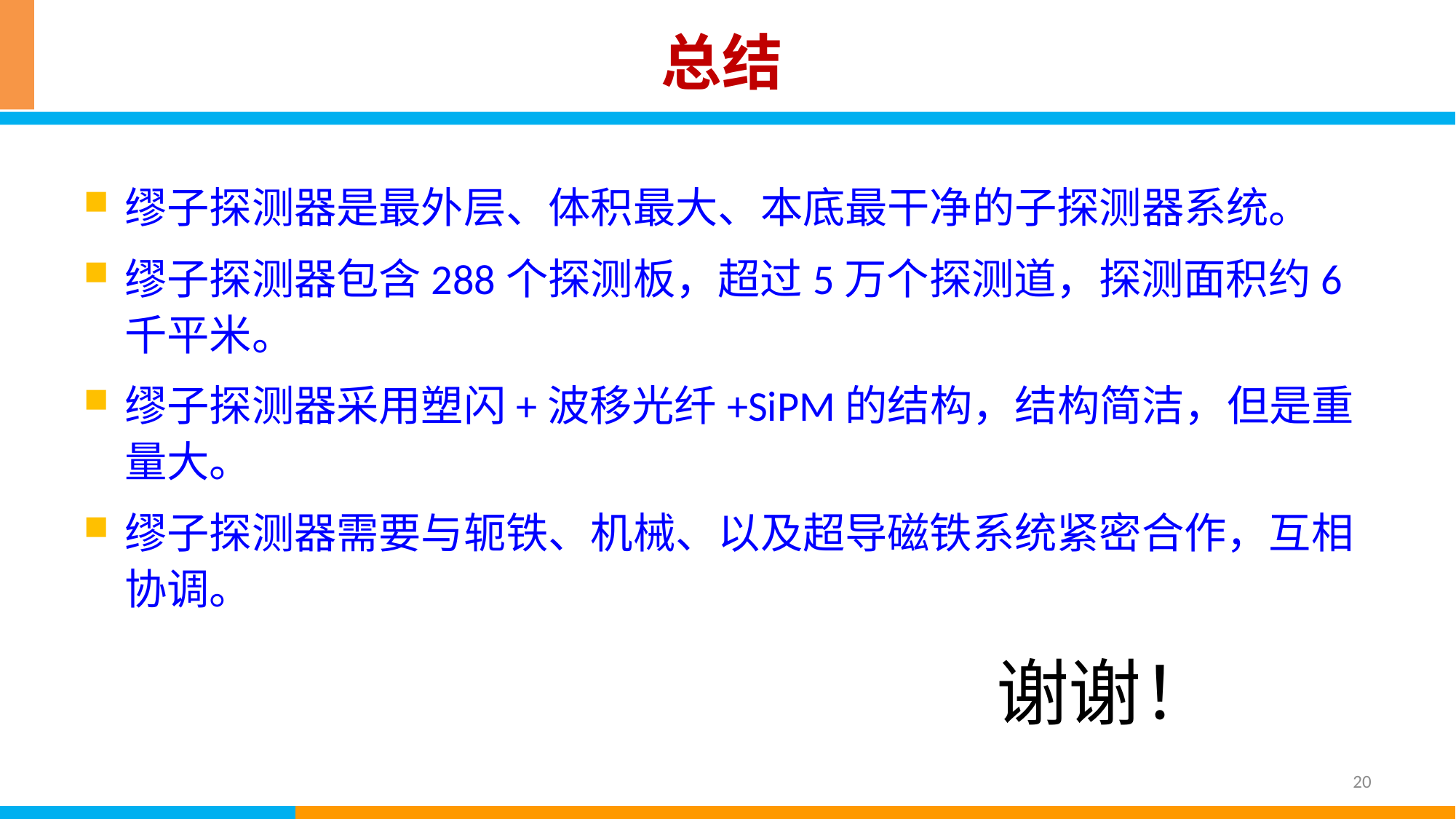

# 总结
缪子探测器是最外层、体积最大、本底最干净的子探测器系统。
缪子探测器包含288个探测板，超过5万个探测道，探测面积约6千平米。
缪子探测器采用塑闪+波移光纤+SiPM的结构，结构简洁，但是重量大。
缪子探测器需要与轭铁、机械、以及超导磁铁系统紧密合作，互相协调。

谢谢！
20